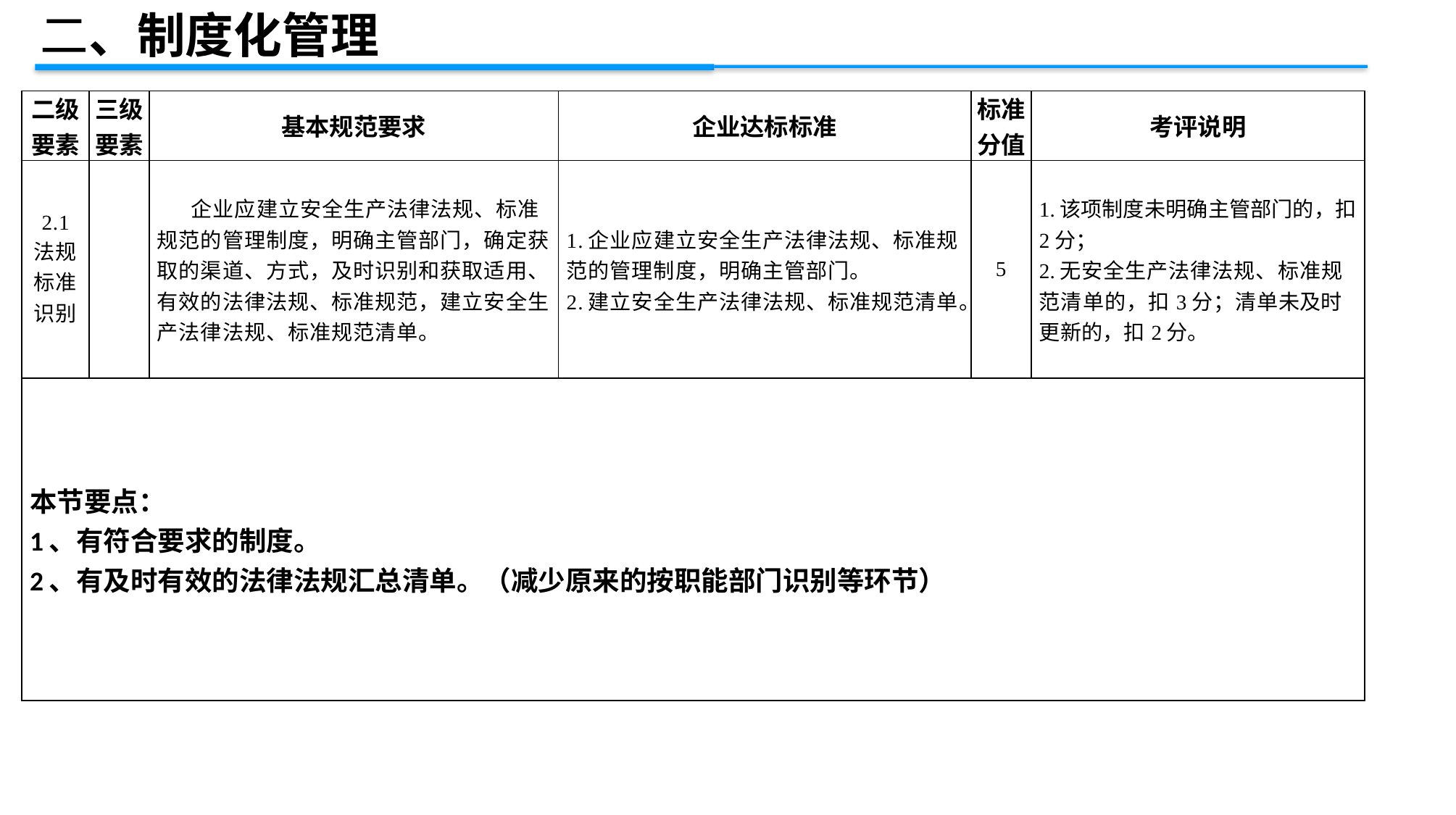

二、制度化管理

| 二级 要素 | 三级 要素 | 基本规范要求 | 企业达标标准 | 标准 分值 | 考评说明 |
| --- | --- | --- | --- | --- | --- |
| 2.1 法规标准识别 |  | 企业应建立安全生产法律法规、标准规范的管理制度，明确主管部门，确定获取的渠道、方式，及时识别和获取适用、有效的法律法规、标准规范，建立安全生产法律法规、标准规范清单。 | 1.企业应建立安全生产法律法规、标准规范的管理制度，明确主管部门。 2.建立安全生产法律法规、标准规范清单。 | 5 | 1.该项制度未明确主管部门的，扣2分； 2.无安全生产法律法规、标准规范清单的，扣3分；清单未及时更新的，扣2分。 |
| 本节要点： 1、有符合要求的制度。 2、有及时有效的法律法规汇总清单。（减少原来的按职能部门识别等环节） |  |  |  |  |  |